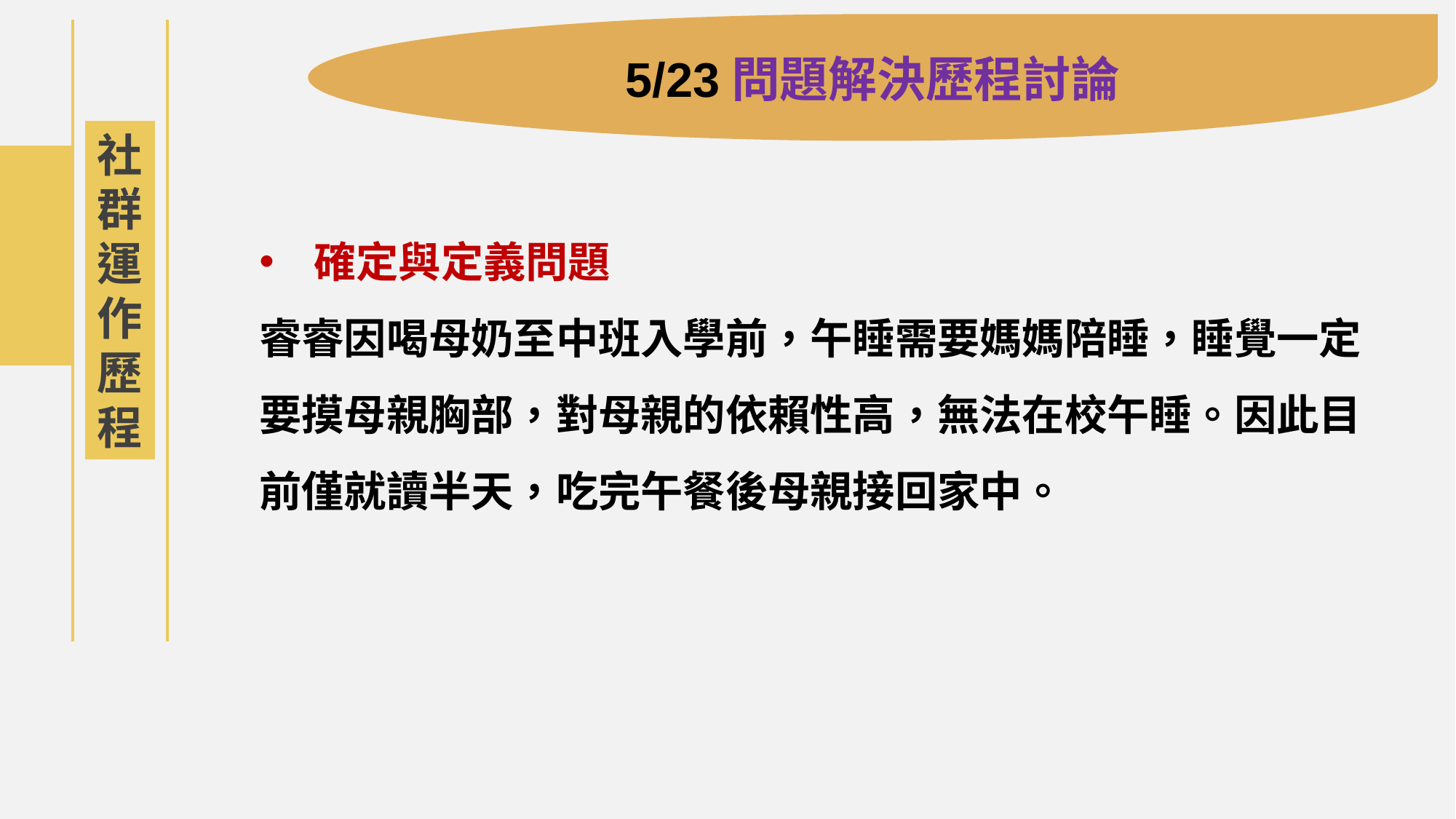

5/23問題解決歷程討論
社群運作歷程
確定與定義問題
睿睿因喝母奶至中班入學前，午睡需要媽媽陪睡，睡覺一定要摸母親胸部，對母親的依賴性高，無法在校午睡。因此目前僅就讀半天，吃完午餐後母親接回家中。